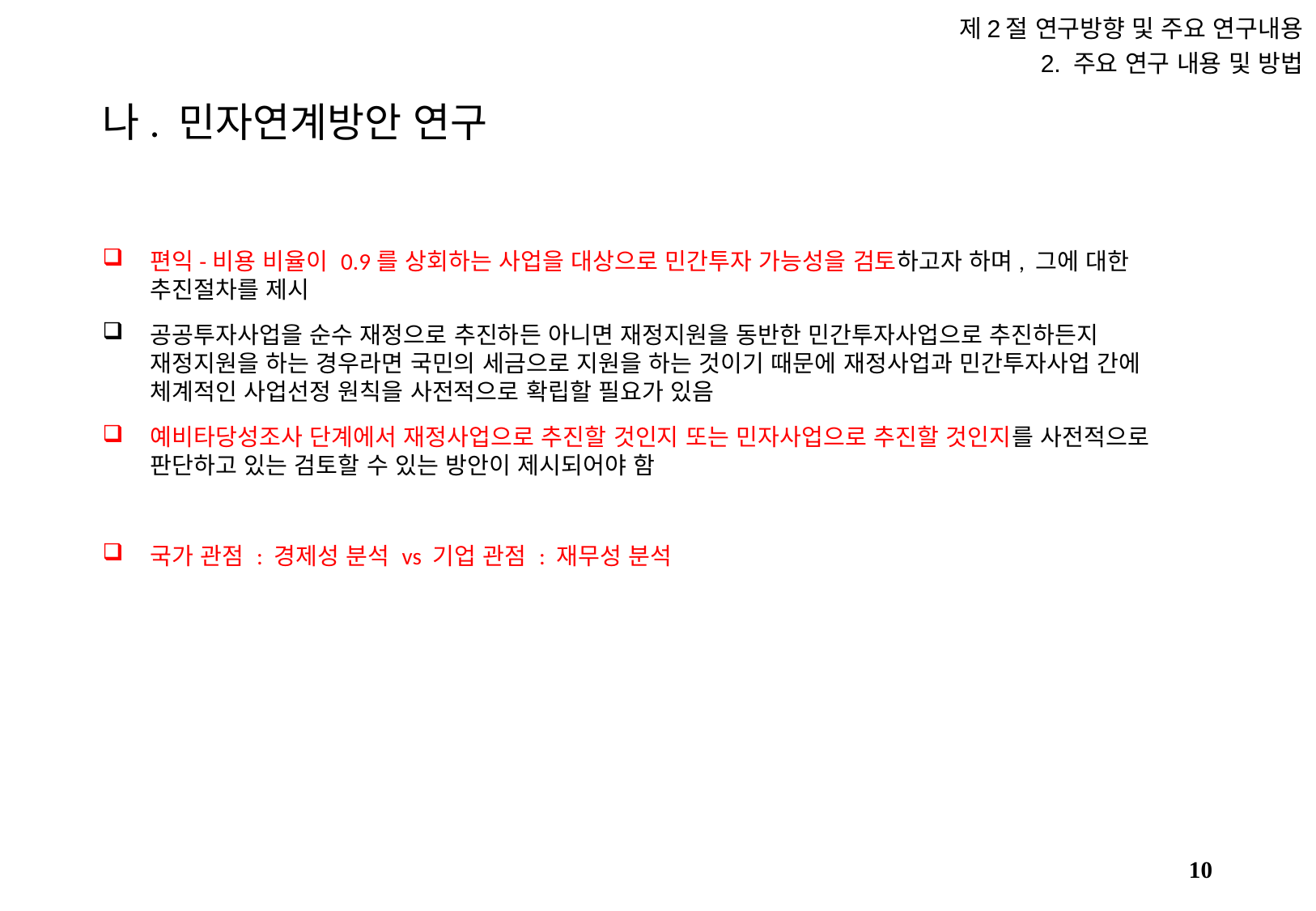

제2절 연구방향 및 주요 연구내용
2. 주요 연구 내용 및 방법
# 나. 민자연계방안 연구
편익-비용 비율이 0.9를 상회하는 사업을 대상으로 민간투자 가능성을 검토하고자 하며, 그에 대한 추진절차를 제시
공공투자사업을 순수 재정으로 추진하든 아니면 재정지원을 동반한 민간투자사업으로 추진하든지 재정지원을 하는 경우라면 국민의 세금으로 지원을 하는 것이기 때문에 재정사업과 민간투자사업 간에 체계적인 사업선정 원칙을 사전적으로 확립할 필요가 있음
예비타당성조사 단계에서 재정사업으로 추진할 것인지 또는 민자사업으로 추진할 것인지를 사전적으로 판단하고 있는 검토할 수 있는 방안이 제시되어야 함

국가 관점 : 경제성 분석 vs 기업 관점 : 재무성 분석
10